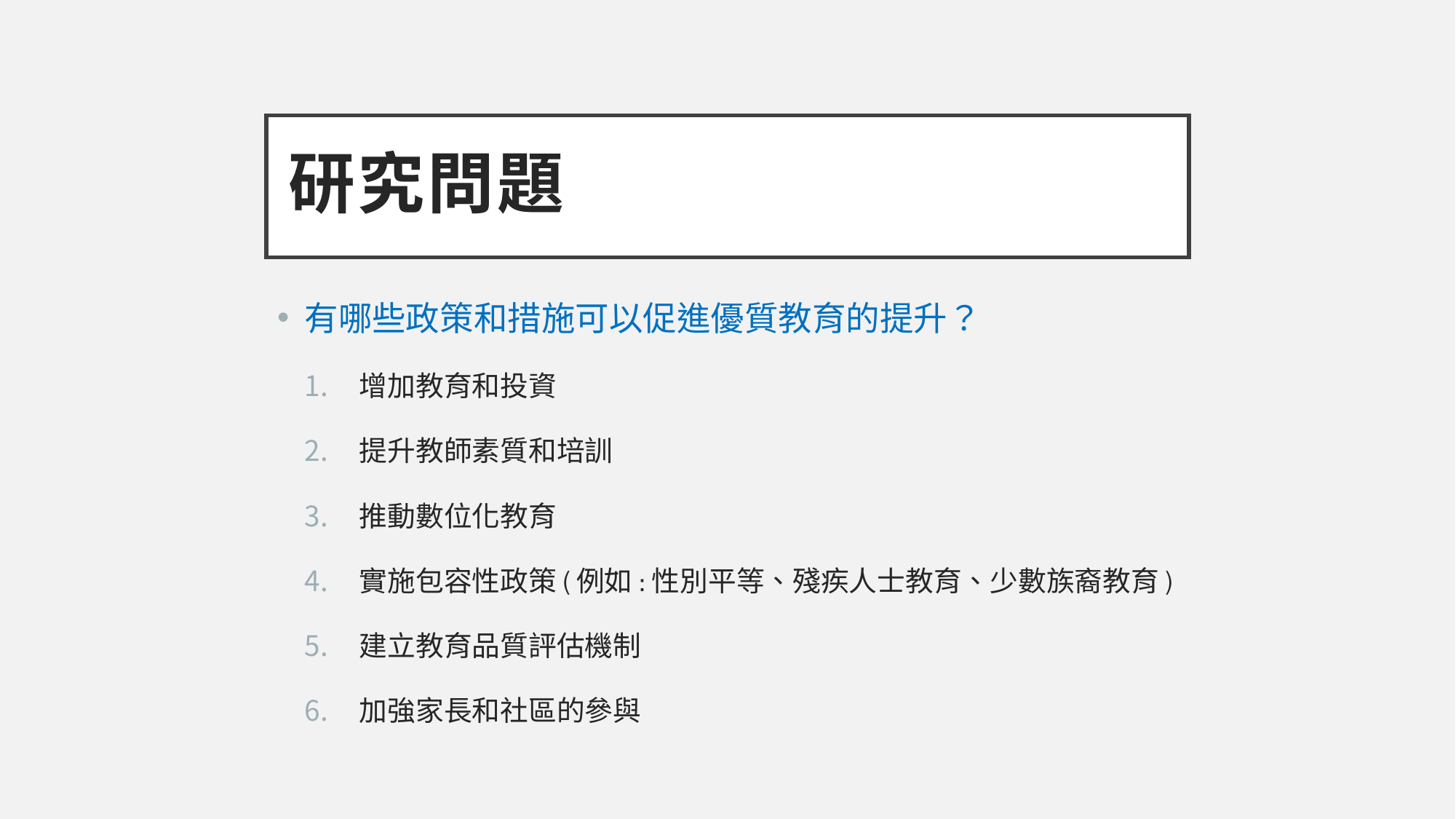

# 研究問題
有哪些政策和措施可以促進優質教育的提升？
增加教育和投資
提升教師素質和培訓
推動數位化教育
實施包容性政策(例如:性別平等、殘疾人士教育、少數族裔教育)
建立教育品質評估機制
加強家長和社區的參與